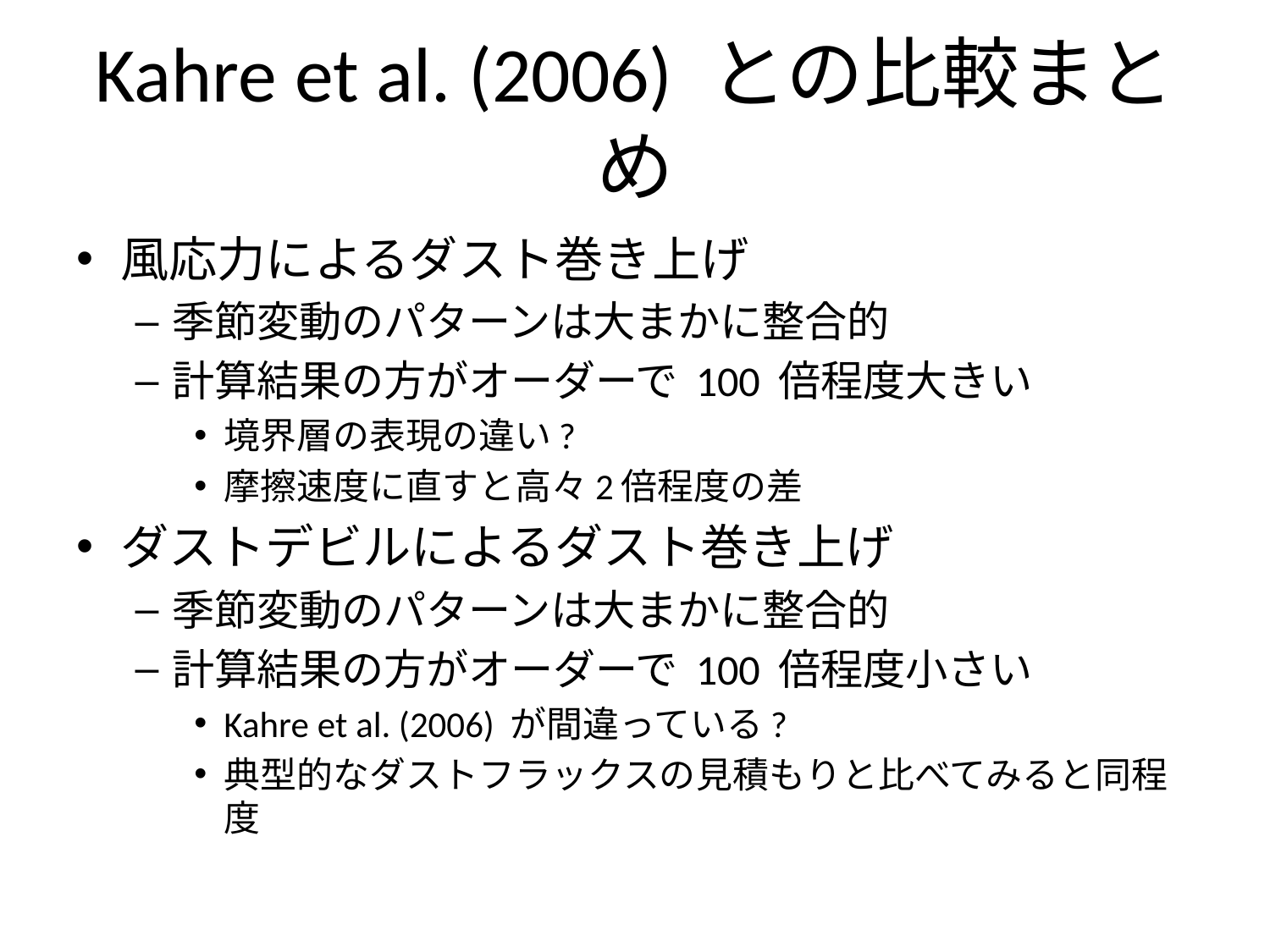

# Kahre et al. (2006) との比較まとめ
風応力によるダスト巻き上げ
季節変動のパターンは大まかに整合的
計算結果の方がオーダーで 100 倍程度大きい
境界層の表現の違い?
摩擦速度に直すと高々2倍程度の差
ダストデビルによるダスト巻き上げ
季節変動のパターンは大まかに整合的
計算結果の方がオーダーで 100 倍程度小さい
Kahre et al. (2006) が間違っている?
典型的なダストフラックスの見積もりと比べてみると同程度